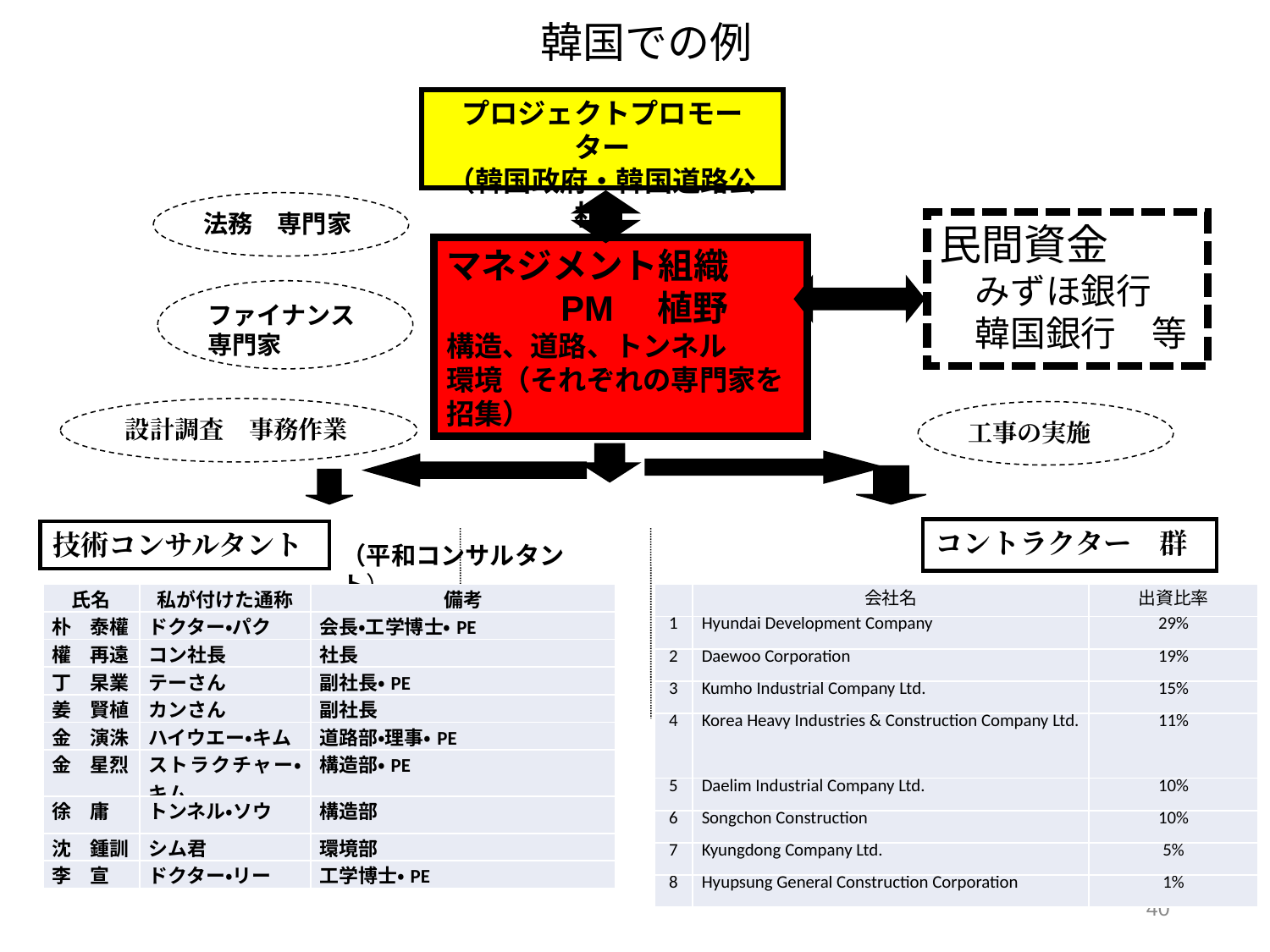

韓国での例
プロジェクトプロモーター
（韓国政府・韓国道路公社）

法務　専門家

民間資金
　みずほ銀行
　韓国銀行　等

マネジメント組織
　　　PM　植野
構造、道路、トンネル
環境（それぞれの専門家を招集）

ファイナンス
専門家

設計調査　事務作業

工事の実施

コントラクター　群

技術コンサルタント

（平和コンサルタント）
|  | 会社名 | 出資比率 |
| --- | --- | --- |
| 1 | Hyundai Development Company | 29% |
| 2 | Daewoo Corporation | 19% |
| 3 | Kumho Industrial Company Ltd. | 15% |
| 4 | Korea Heavy Industries & Construction Company Ltd. | 11% |
| 5 | Daelim Industrial Company Ltd. | 10% |
| 6 | Songchon Construction | 10% |
| 7 | Kyungdong Company Ltd. | 5% |
| 8 | Hyupsung General Construction Corporation | 1% |
| 氏名 | 私が付けた通称 | 備考 |
| --- | --- | --- |
| 朴　泰權 | ドクター・パク | 会長・工学博士・PE |
| 權　再遠 | コン社長 | 社長 |
| 丁　杲業 | テーさん | 副社長・PE |
| 姜　賢植 | カンさん | 副社長 |
| 金　演洙 | ハイウエー・キム | 道路部・理事・PE |
| 金　星烈 | ストラクチャー・キム | 構造部・PE |
| 徐　庸 | トンネル・ソウ | 構造部 |
| 沈　鍾訓 | シム君 | 環境部 |
| 李　宣 | ドクター・リー | 工学博士・PE |

40